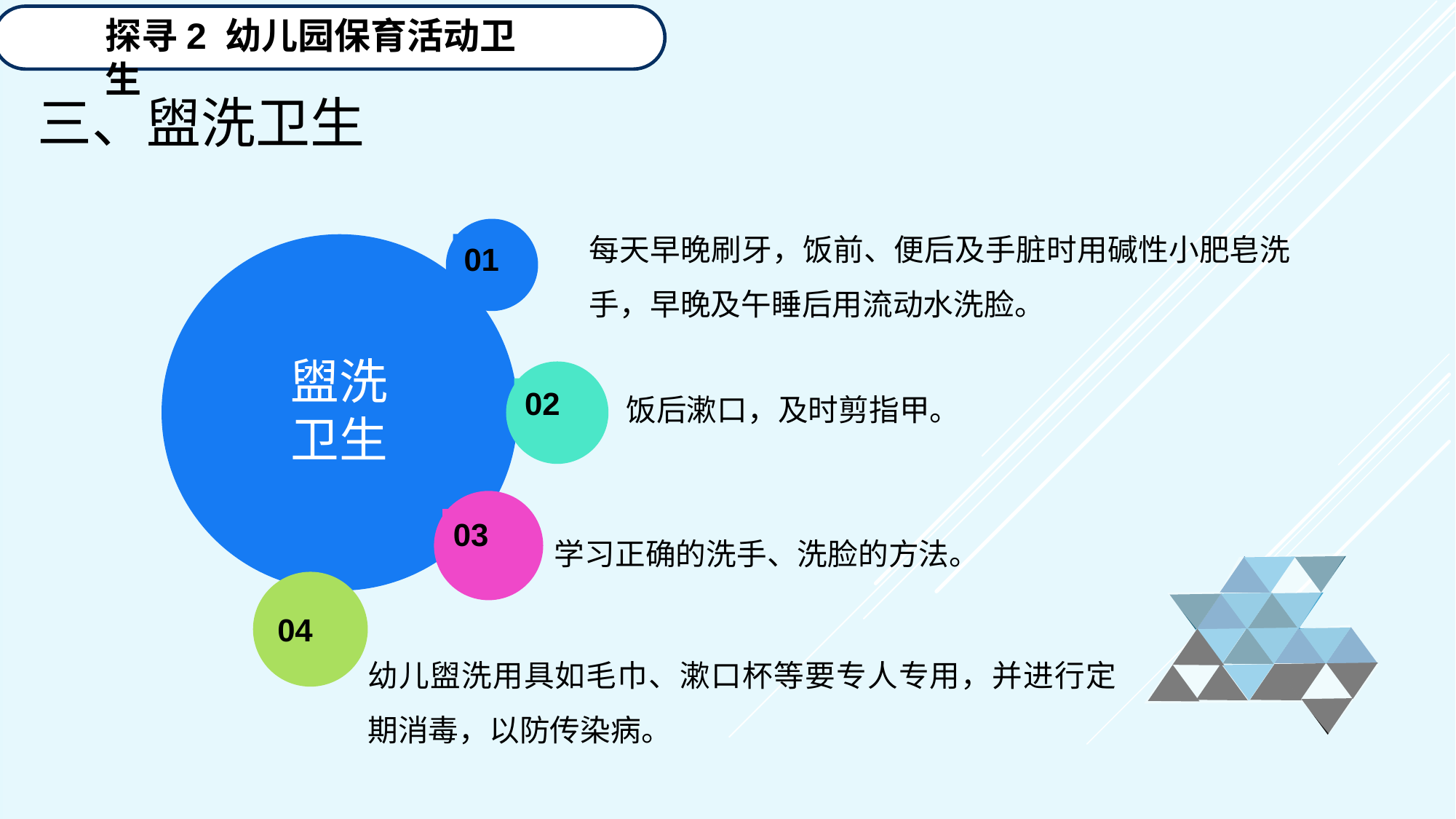

探寻2 幼儿园保育活动卫生
三、盥洗卫生
每天早晚刷牙，饭前、便后及手脏时用碱性小肥皂洗手，早晚及午睡后用流动水洗脸。

01

盥洗卫生

02
饭后漱口，及时剪指甲。

03
学习正确的洗手、洗脸的方法。

04
幼儿盥洗用具如毛巾、漱口杯等要专人专用，并进行定期消毒，以防传染病。
延迟符